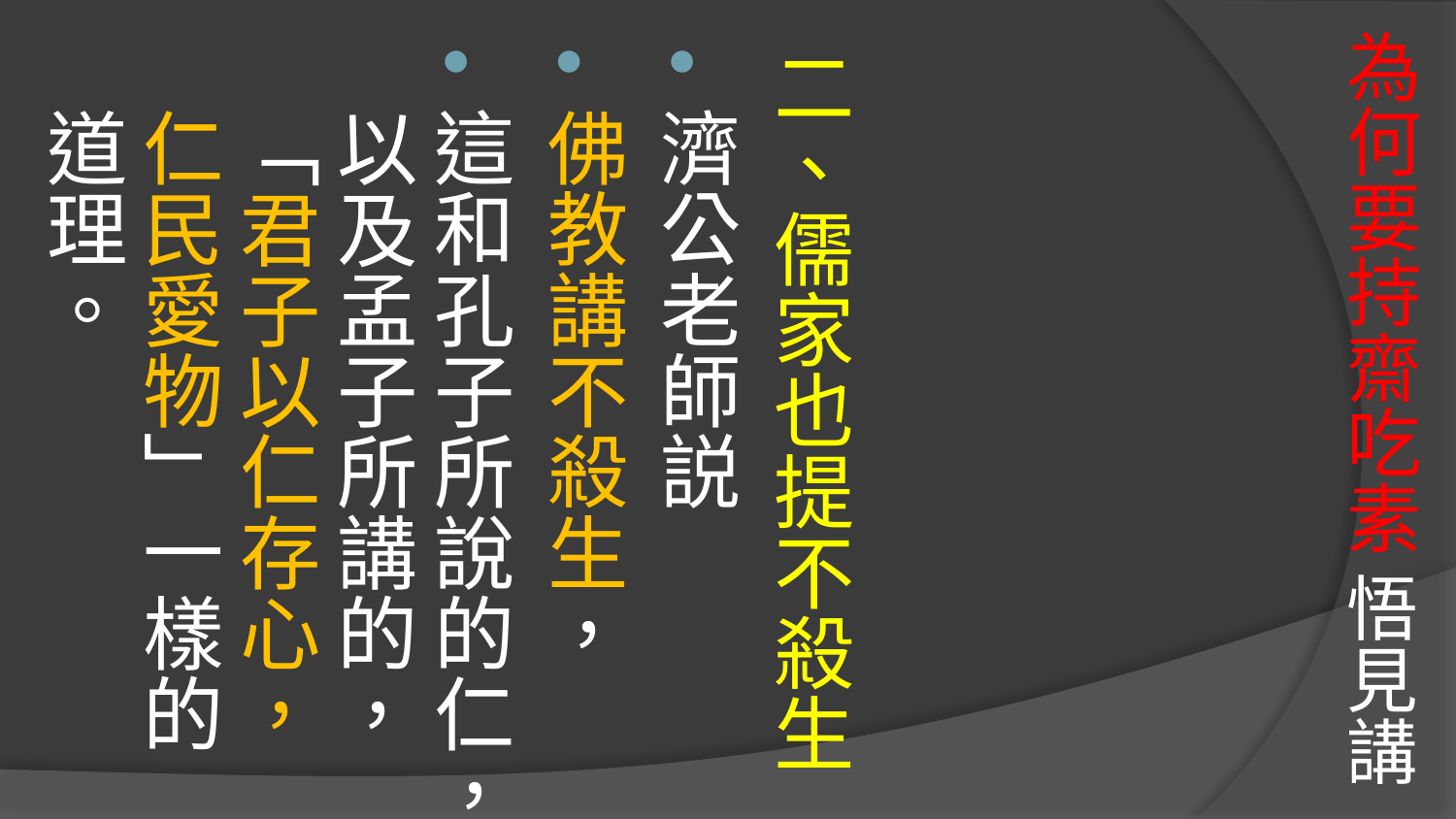

# 為何要持齋吃素 悟見講
二、儒家也提不殺生
濟公老師説
佛教講不殺生，
這和孔子所說的仁，以及孟子所講的，「君子以仁存心，仁民愛物」一樣的道理。